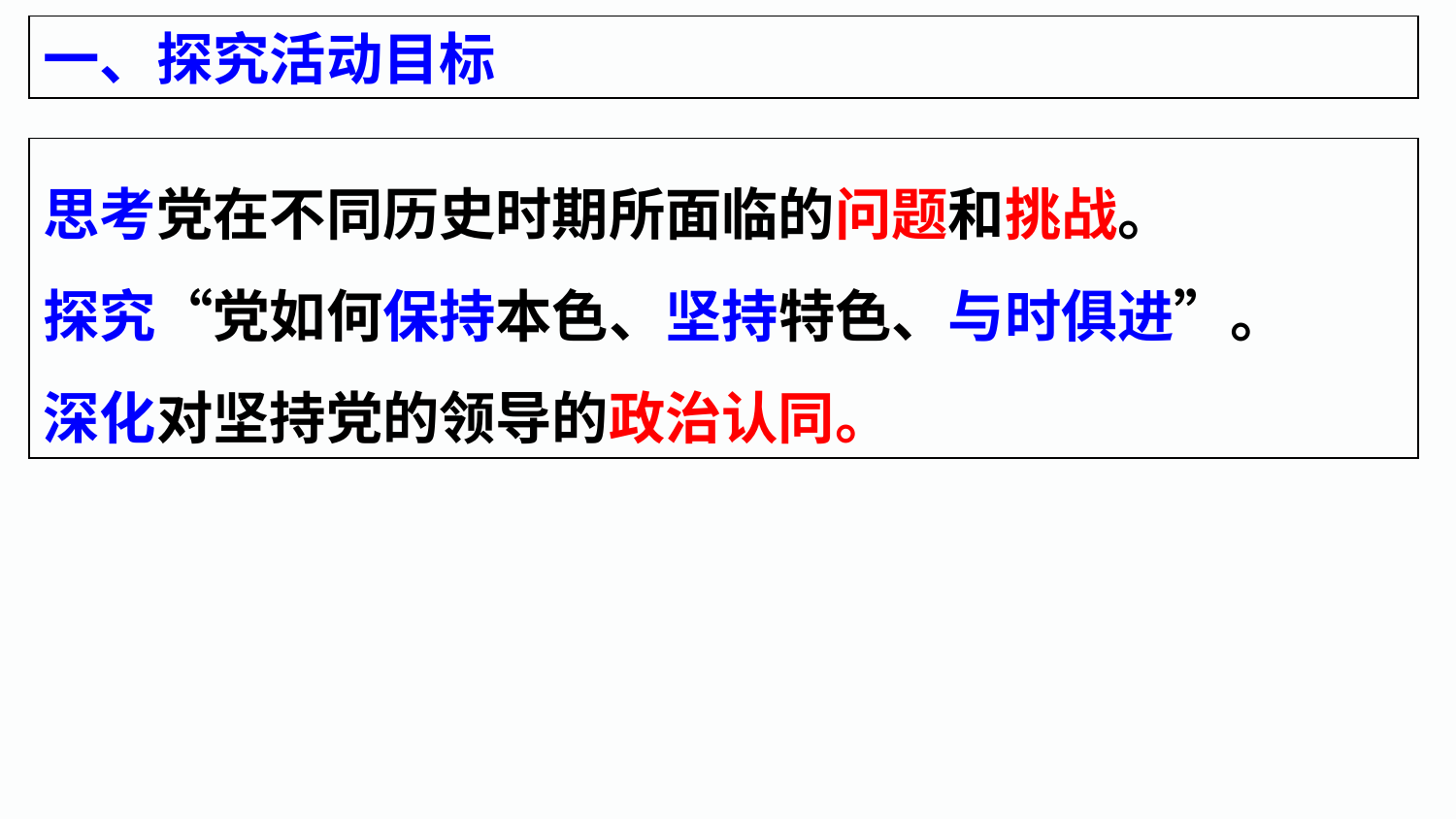

一、探究活动目标
思考党在不同历史时期所面临的问题和挑战。
探究“党如何保持本色、坚持特色、与时俱进”。
深化对坚持党的领导的政治认同。